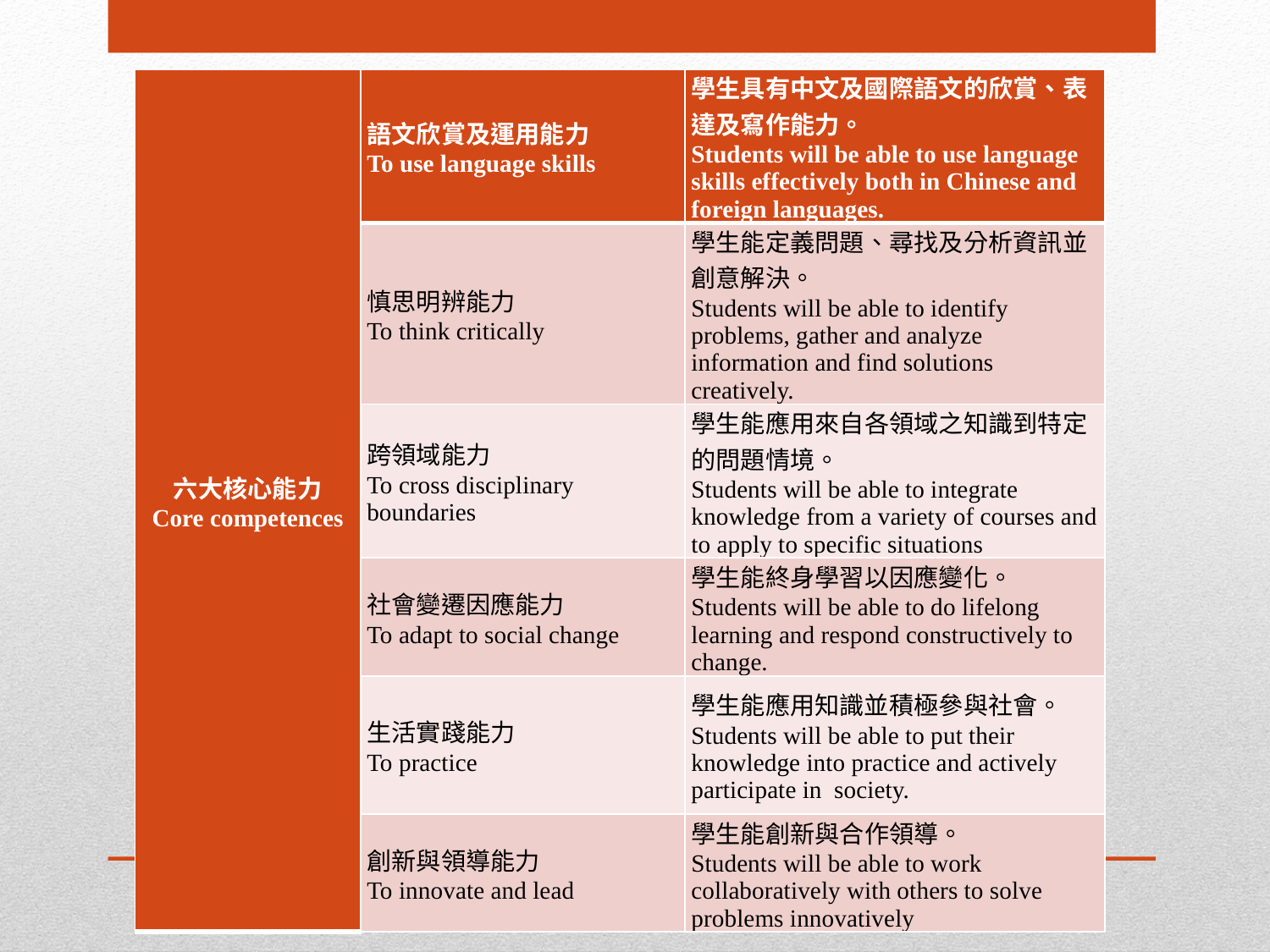

| 六大核心能力 Core competences | 語文欣賞及運用能力 To use language skills | 學生具有中文及國際語文的欣賞、表達及寫作能力。 Students will be able to use language skills effectively both in Chinese and foreign languages. |
| --- | --- | --- |
|  | 慎思明辨能力 To think critically | 學生能定義問題、尋找及分析資訊並創意解決。 Students will be able to identify problems, gather and analyze information and find solutions creatively. |
|  | 跨領域能力 To cross disciplinary boundaries | 學生能應用來自各領域之知識到特定的問題情境。 Students will be able to integrate knowledge from a variety of courses and to apply to specific situations |
|  | 社會變遷因應能力 To adapt to social change | 學生能終身學習以因應變化。 Students will be able to do lifelong learning and respond constructively to change. |
|  | 生活實踐能力 To practice | 學生能應用知識並積極參與社會。 Students will be able to put their knowledge into practice and actively participate in society. |
|  | 創新與領導能力 To innovate and lead | 學生能創新與合作領導。 Students will be able to work collaboratively with others to solve problems innovatively |
#